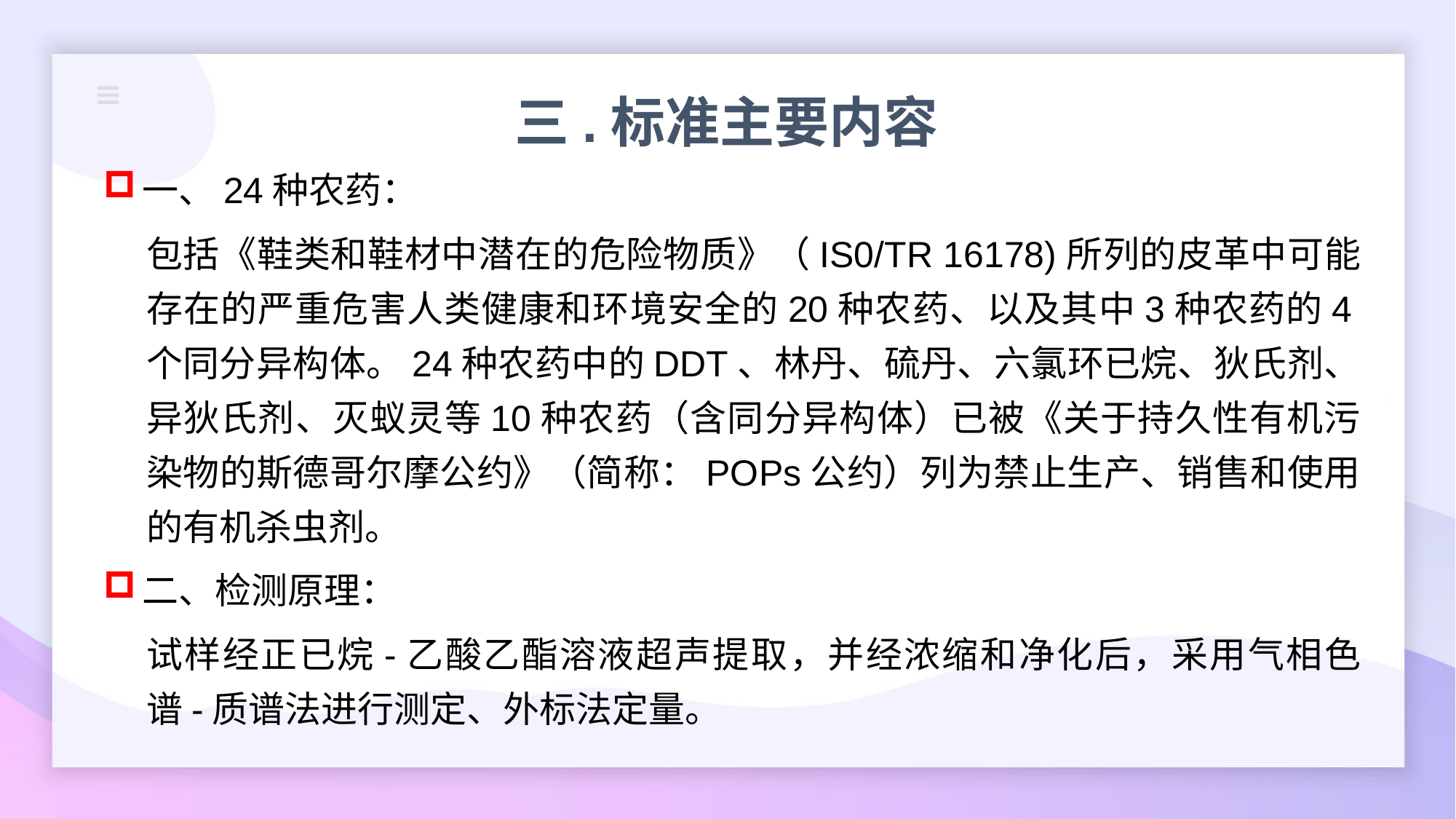

三.标准主要内容
一、24种农药：
包括《鞋类和鞋材中潜在的危险物质》（IS0/TR 16178)所列的皮革中可能存在的严重危害人类健康和环境安全的20种农药、以及其中3种农药的4个同分异构体。24种农药中的DDT、林丹、硫丹、六氯环已烷、狄氏剂、异狄氏剂、灭蚁灵等10种农药（含同分异构体）已被《关于持久性有机污染物的斯德哥尔摩公约》（简称：POPs公约）列为禁止生产、销售和使用的有机杀虫剂。
二、检测原理：
试样经正已烷-乙酸乙酯溶液超声提取，并经浓缩和净化后，采用气相色谱-质谱法进行测定、外标法定量。